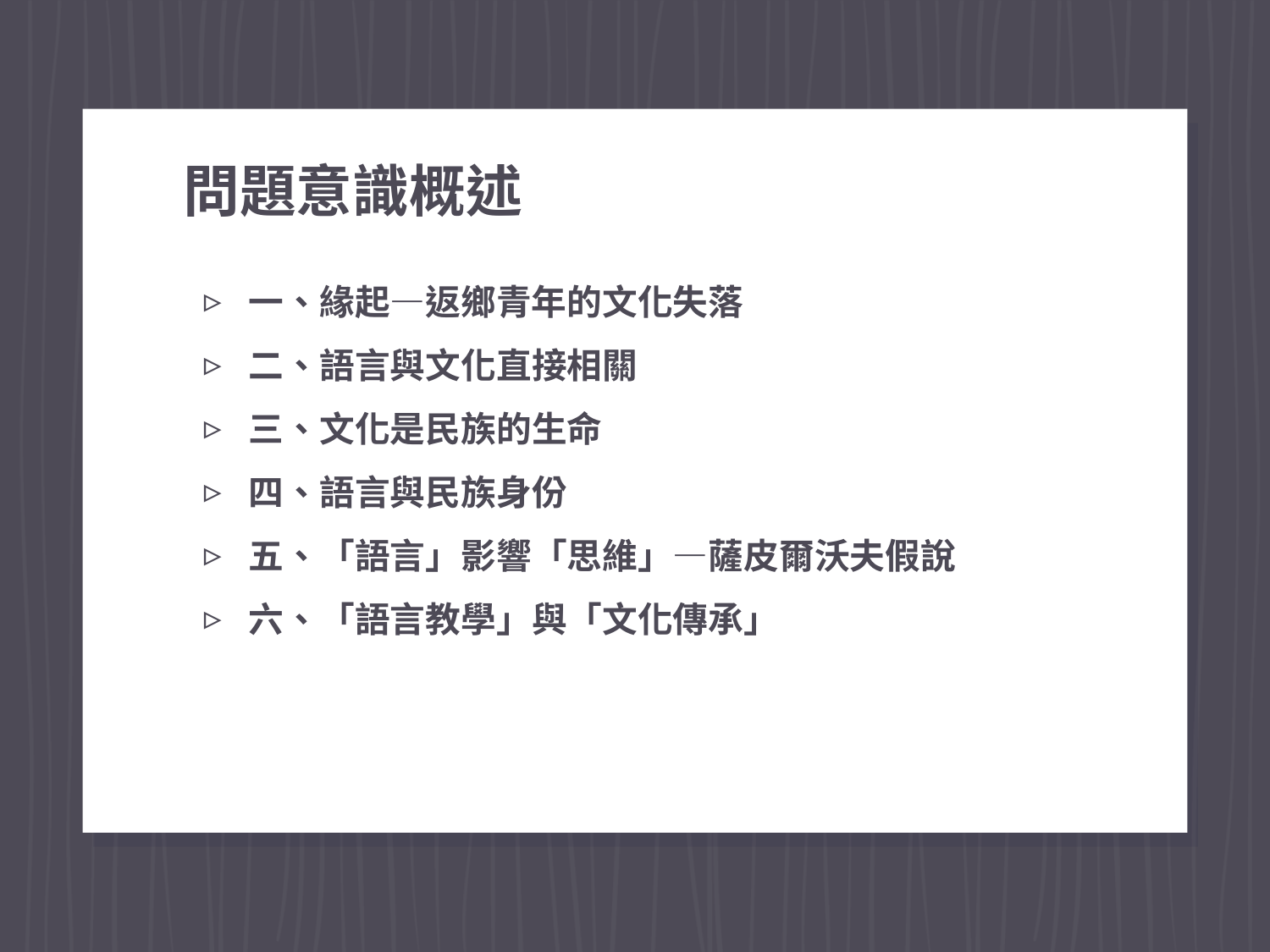

# 問題意識概述
一、緣起—返鄉青年的文化失落
二、語言與文化直接相關
三、文化是民族的生命
四、語言與民族身份
五、「語言」影響「思維」—薩皮爾沃夫假說
六、「語言教學」與「文化傳承」